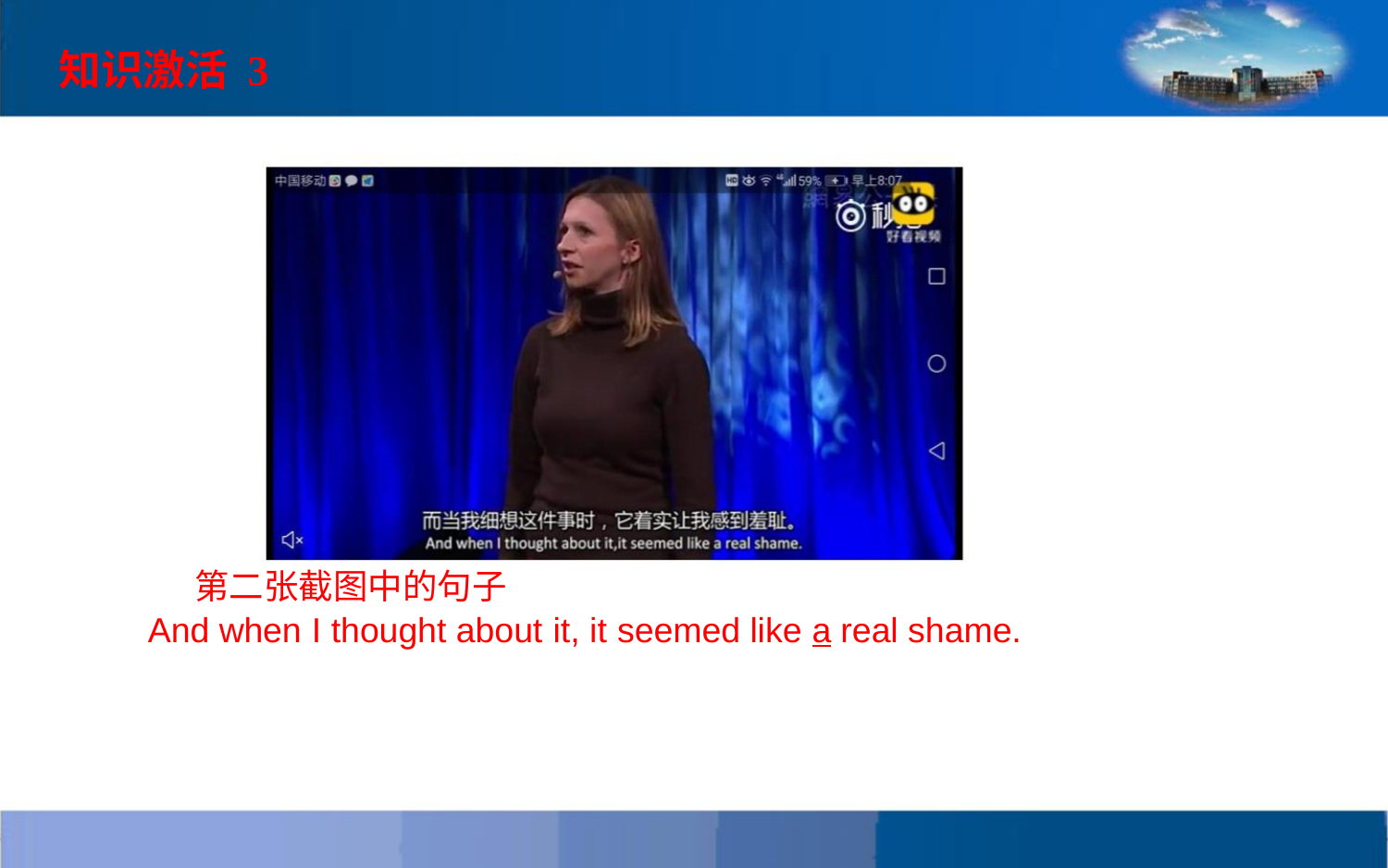

知识激活 3
第二张截图中的句子
And when I thought about it, it seemed like a real shame.